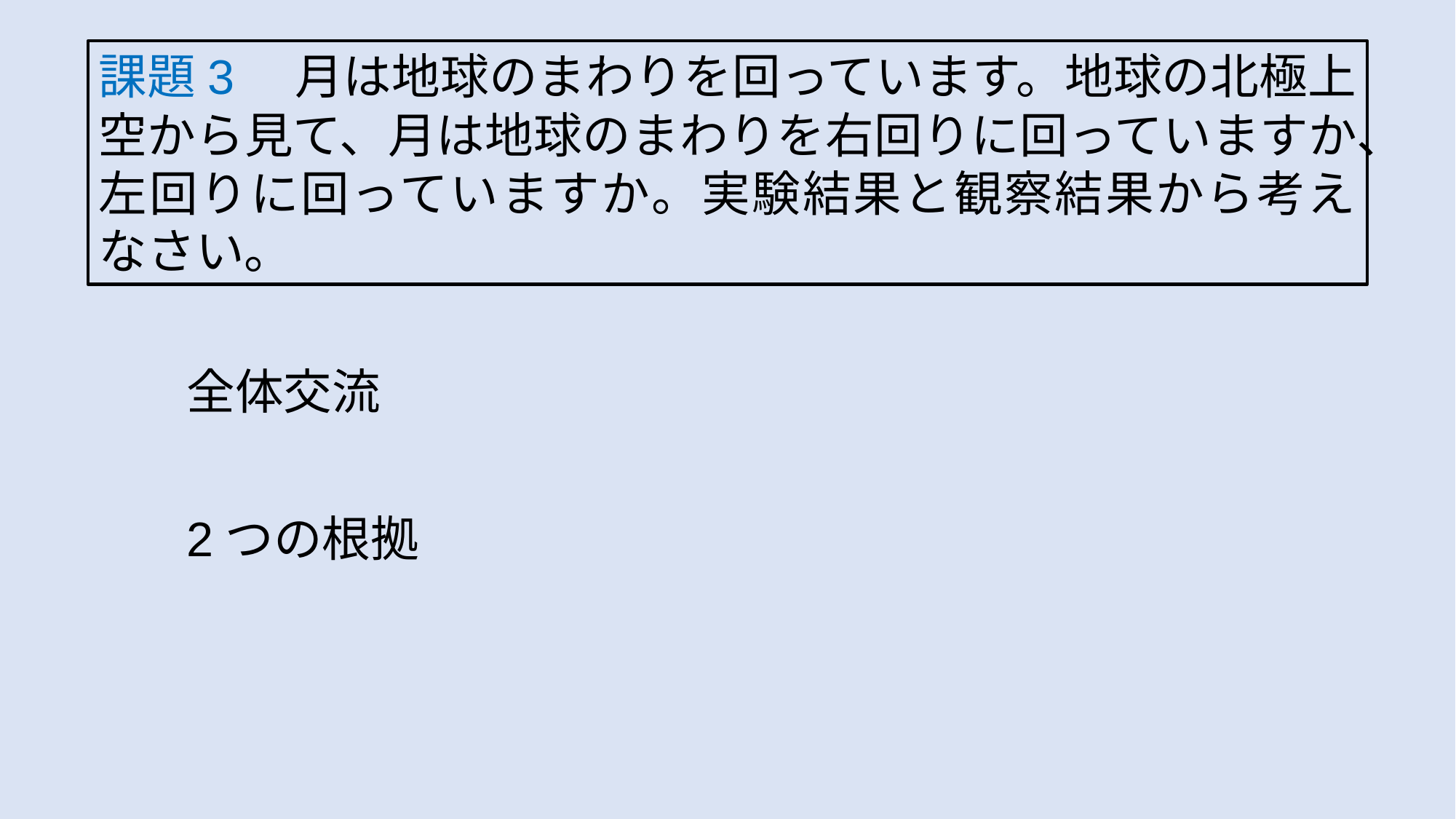

課題3　月は地球のまわりを回っています。地球の北極上空から見て、月は地球のまわりを右回りに回っていますか、左回りに回っていますか。実験結果と観察結果から考えなさい。
全体交流
2つの根拠